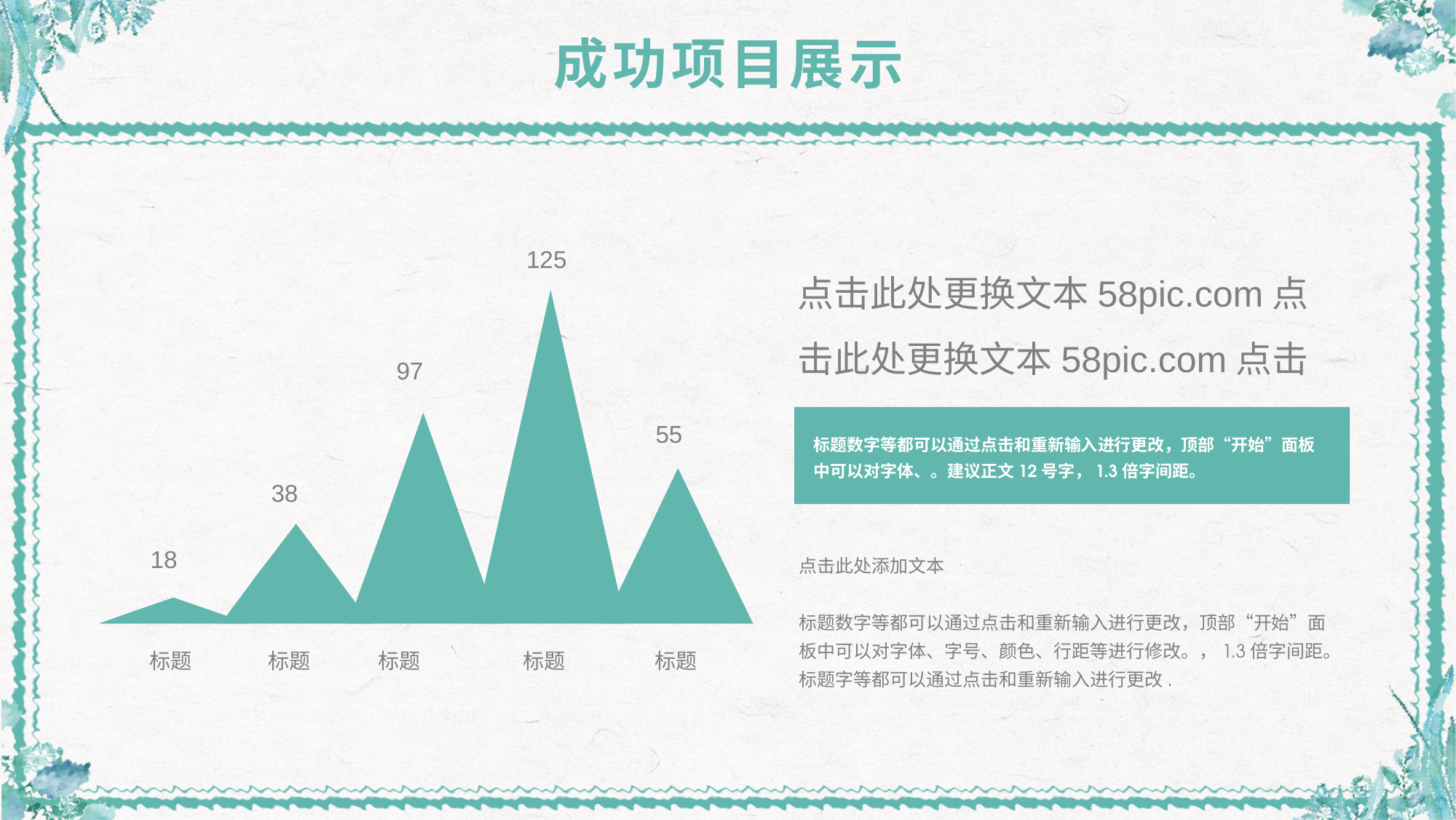

成功项目展示
125

97

55

38

18

标题
标题
标题
标题
标题
点击此处更换文本58pic.com点击此处更换文本58pic.com点击

标题数字等都可以通过点击和重新输入进行更改，顶部“开始”面板中可以对字体、。建议正文12号字，1.3倍字间距。
点击此处添加文本

标题数字等都可以通过点击和重新输入进行更改，顶部“开始”面板中可以对字体、字号、颜色、行距等进行修改。，1.3倍字间距。标题字等都可以通过点击和重新输入进行更改.